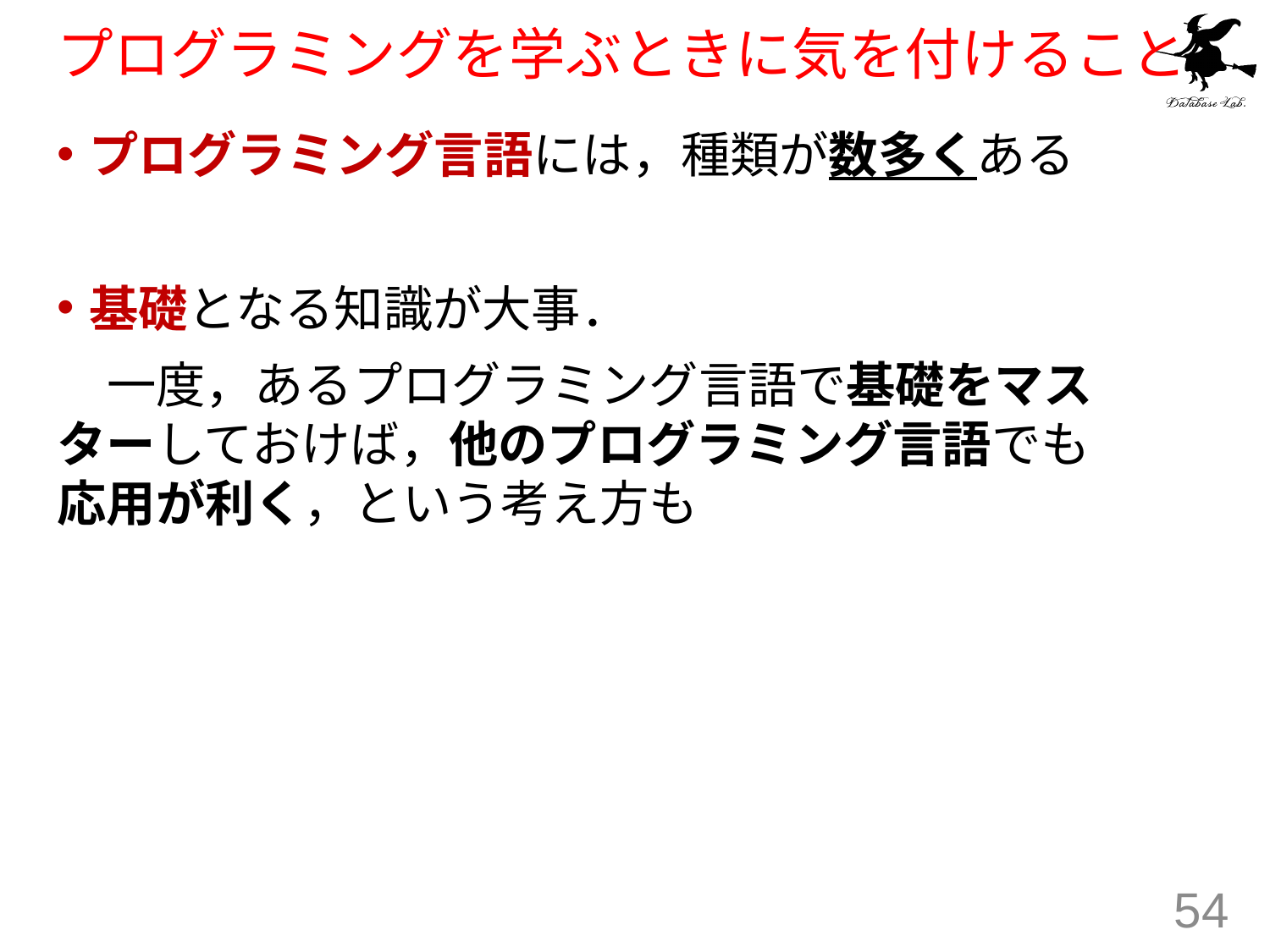

# プログラミングを学ぶときに気を付けること
プログラミング言語には，種類が数多くある

基礎となる知識が大事．
　一度，あるプログラミング言語で基礎をマスターしておけば，他のプログラミング言語でも応用が利く，という考え方も

54